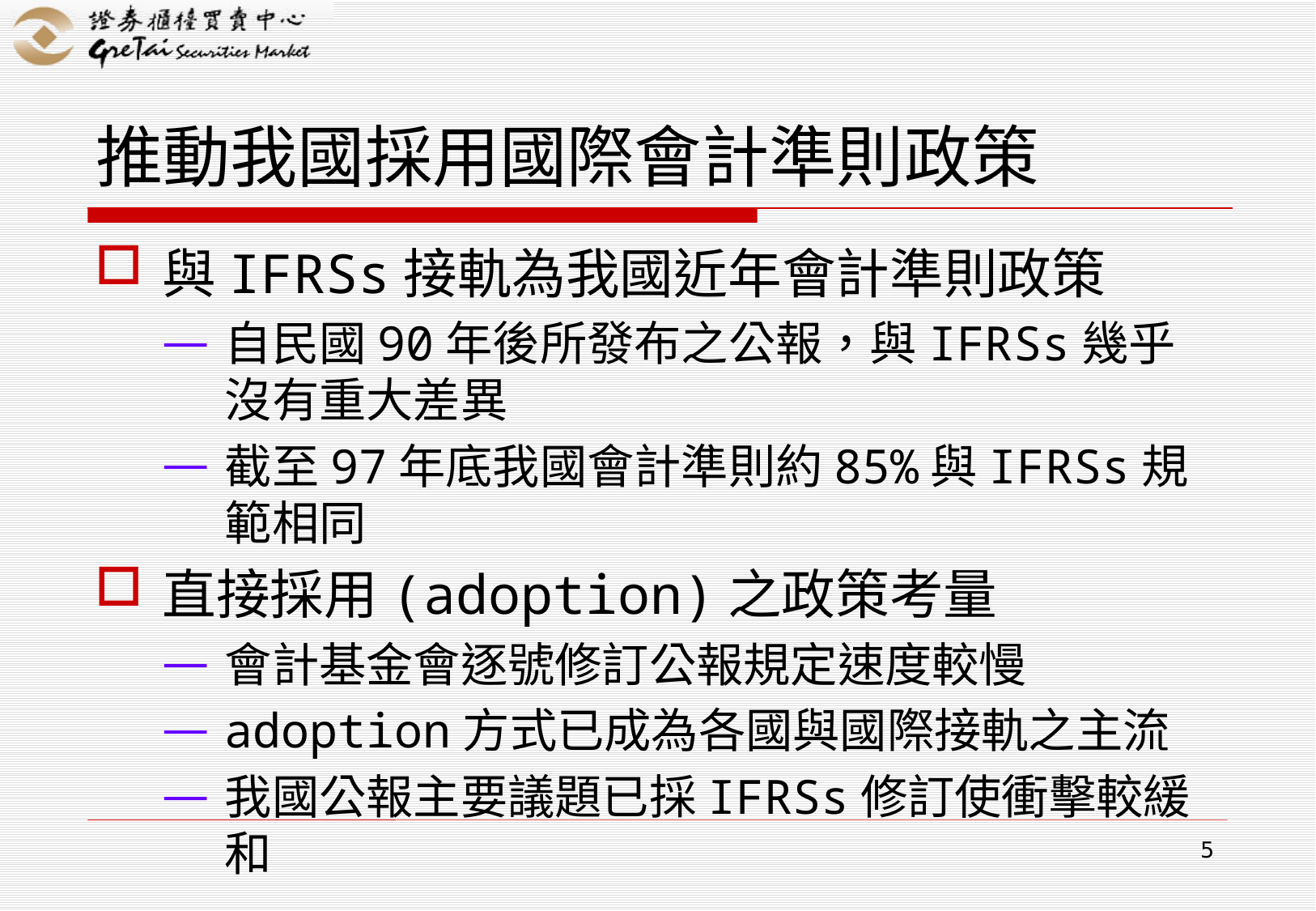

與IFRSs接軌為我國近年會計準則政策
自民國90年後所發布之公報，與IFRSs幾乎沒有重大差異
截至97年底我國會計準則約85%與IFRSs規範相同
直接採用(adoption)之政策考量
會計基金會逐號修訂公報規定速度較慢
adoption方式已成為各國與國際接軌之主流
我國公報主要議題已採IFRSs修訂使衝擊較緩和
# 推動我國採用國際會計準則政策
5